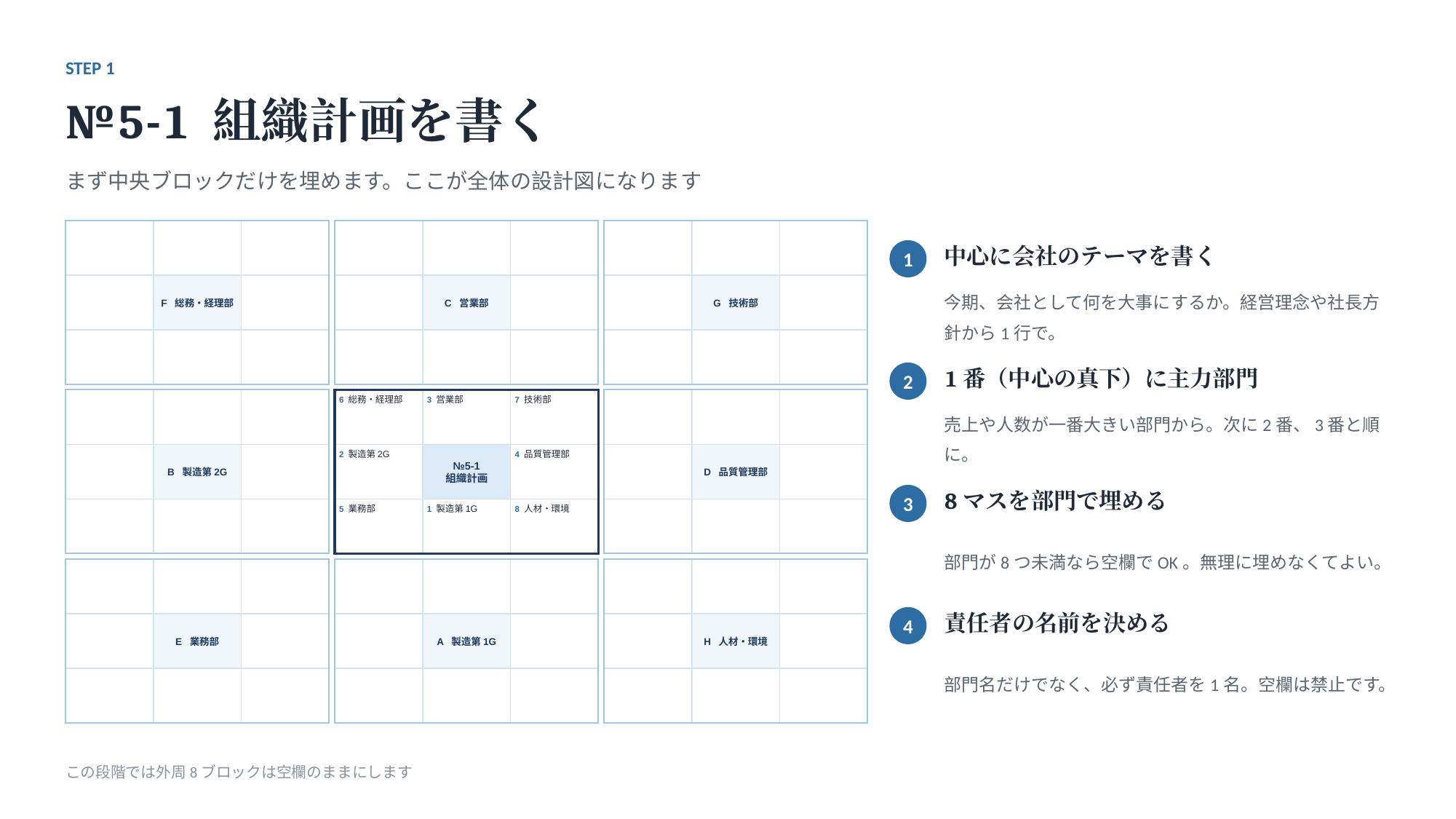

STEP 1
№5-1 組織計画を書く
まず中央ブロックだけを埋めます。ここが全体の設計図になります

中心に会社のテーマを書く

1

今期、会社として何を大事にするか。経営理念や社長方針から1行で。
F  総務・経理部
C  営業部
G  技術部

1番（中心の真下）に主力部門

2

6 総務・経理部
3 営業部
7 技術部
売上や人数が一番大きい部門から。次に2番、3番と順に。

B  製造第2G
№5-1
組織計画
D  品質管理部
2 製造第2G
4 品質管理部
8マスを部門で埋める

3

5 業務部
1 製造第1G
8 人材・環境
部門が8つ未満なら空欄でOK。無理に埋めなくてよい。

責任者の名前を決める

4

E  業務部
A  製造第1G
H  人材・環境
部門名だけでなく、必ず責任者を1名。空欄は禁止です。

この段階では外周8ブロックは空欄のままにします